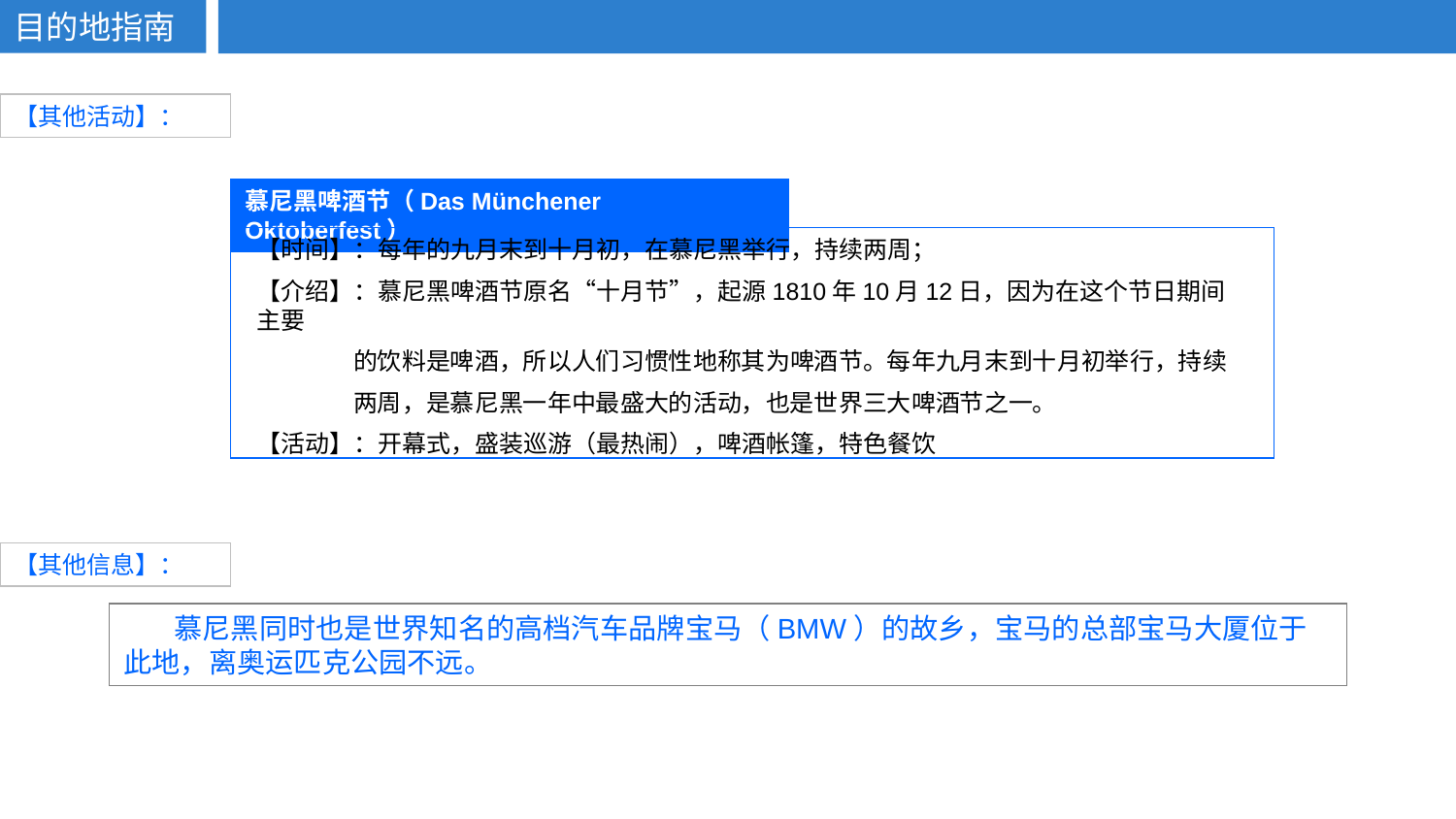

目的地指南

【其他活动】：
慕尼黑啤酒节（Das Münchener Oktoberfest）

【时间】：每年的九月末到十月初，在慕尼黑举行，持续两周；
【介绍】：慕尼黑啤酒节原名“十月节”，起源1810年10月12日，因为在这个节日期间主要
                 的饮料是啤酒，所以人们习惯性地称其为啤酒节。每年九月末到十月初举行，持续
                 两周，是慕尼黑一年中最盛大的活动，也是世界三大啤酒节之一。
【活动】：开幕式，盛装巡游（最热闹），啤酒帐篷，特色餐饮

【其他信息】：
       慕尼黑同时也是世界知名的高档汽车品牌宝马（BMW）的故乡，宝马的总部宝马大厦位于此地，离奥运匹克公园不远。